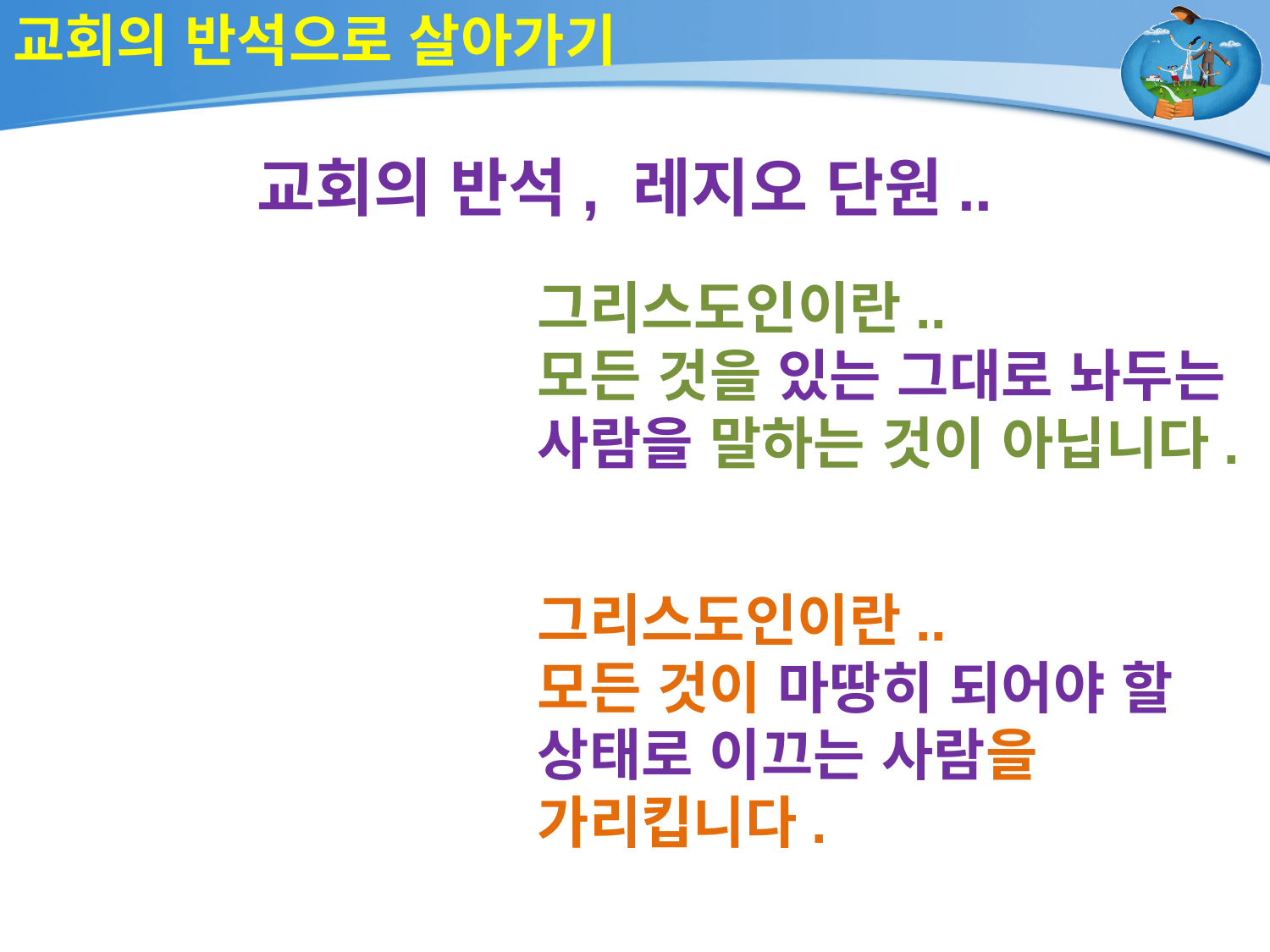

# 교회의 반석으로 살아가기
교회의 반석, 레지오 단원..
그리스도인이란..
모든 것을 있는 그대로 놔두는 사람을 말하는 것이 아닙니다.

그리스도인이란..
모든 것이 마땅히 되어야 할 상태로 이끄는 사람을 가리킵니다.